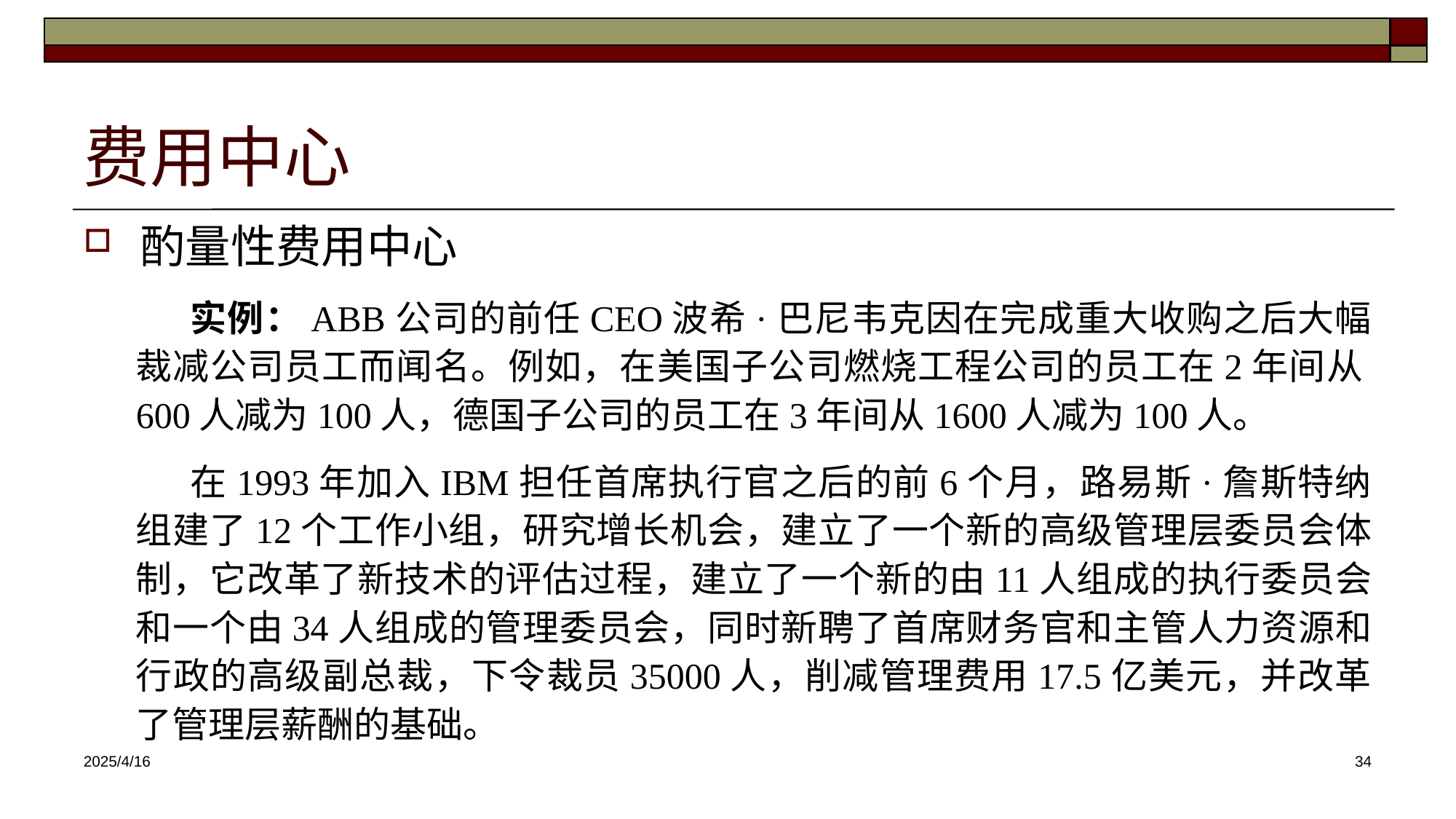

# 费用中心
酌量性费用中心
实例：ABB公司的前任CEO波希·巴尼韦克因在完成重大收购之后大幅裁减公司员工而闻名。例如，在美国子公司燃烧工程公司的员工在2年间从600人减为100人，德国子公司的员工在3年间从1600人减为100人。
在1993年加入IBM担任首席执行官之后的前6个月，路易斯·詹斯特纳组建了12个工作小组，研究增长机会，建立了一个新的高级管理层委员会体制，它改革了新技术的评估过程，建立了一个新的由11人组成的执行委员会和一个由34人组成的管理委员会，同时新聘了首席财务官和主管人力资源和行政的高级副总裁，下令裁员35000人，削减管理费用17.5亿美元，并改革了管理层薪酬的基础。
2025/4/16
34